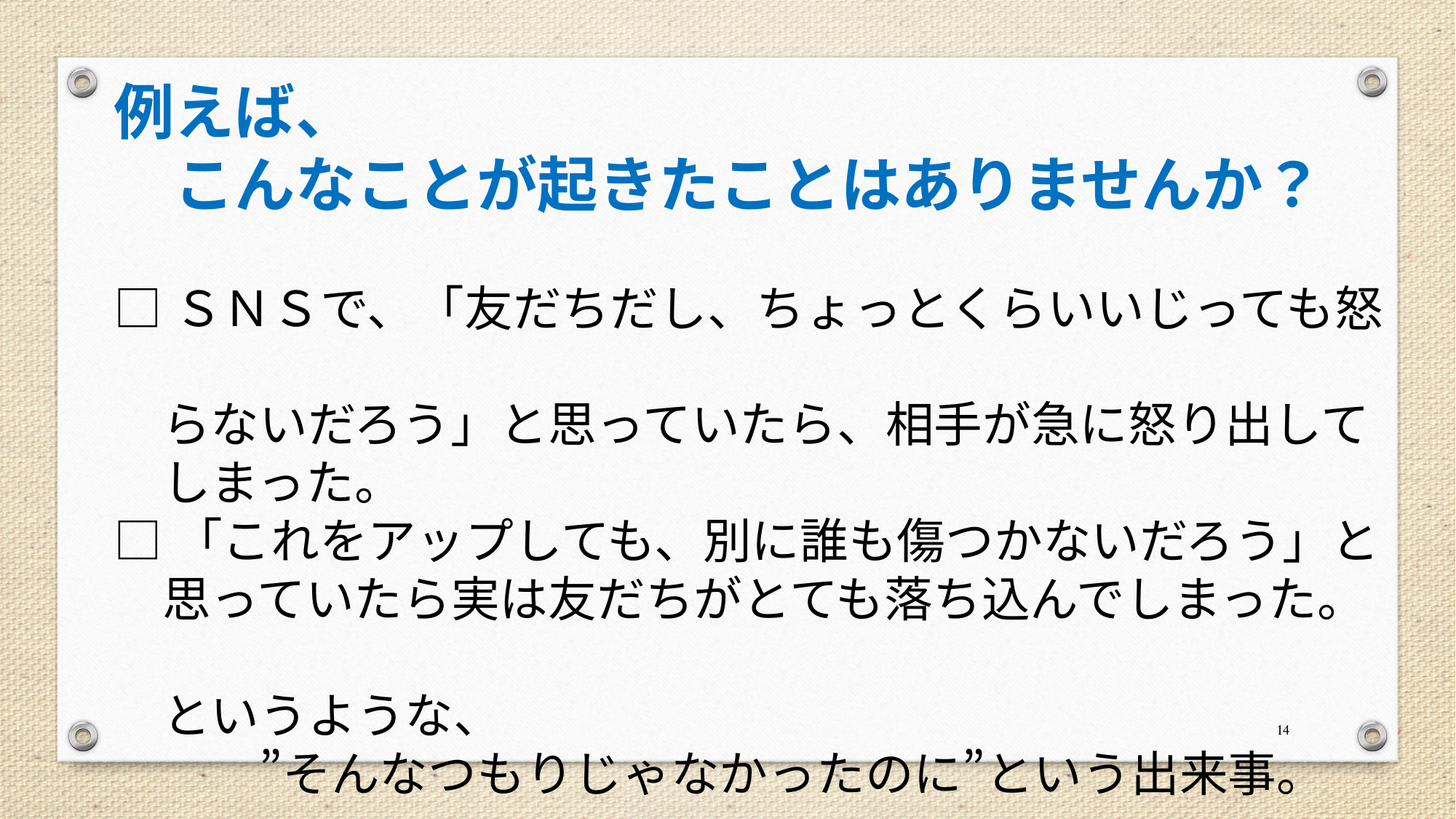

例えば、
　こんなことが起きたことはありませんか？

□ＳＮＳで、「友だちだし、ちょっとくらいいじっても怒
　らないだろう」と思っていたら、相手が急に怒り出して
　しまった。
□「これをアップしても、別に誰も傷つかないだろう」と
　思っていたら実は友だちがとても落ち込んでしまった。

　というような、
　　　”そんなつもりじゃなかったのに”という出来事。
14